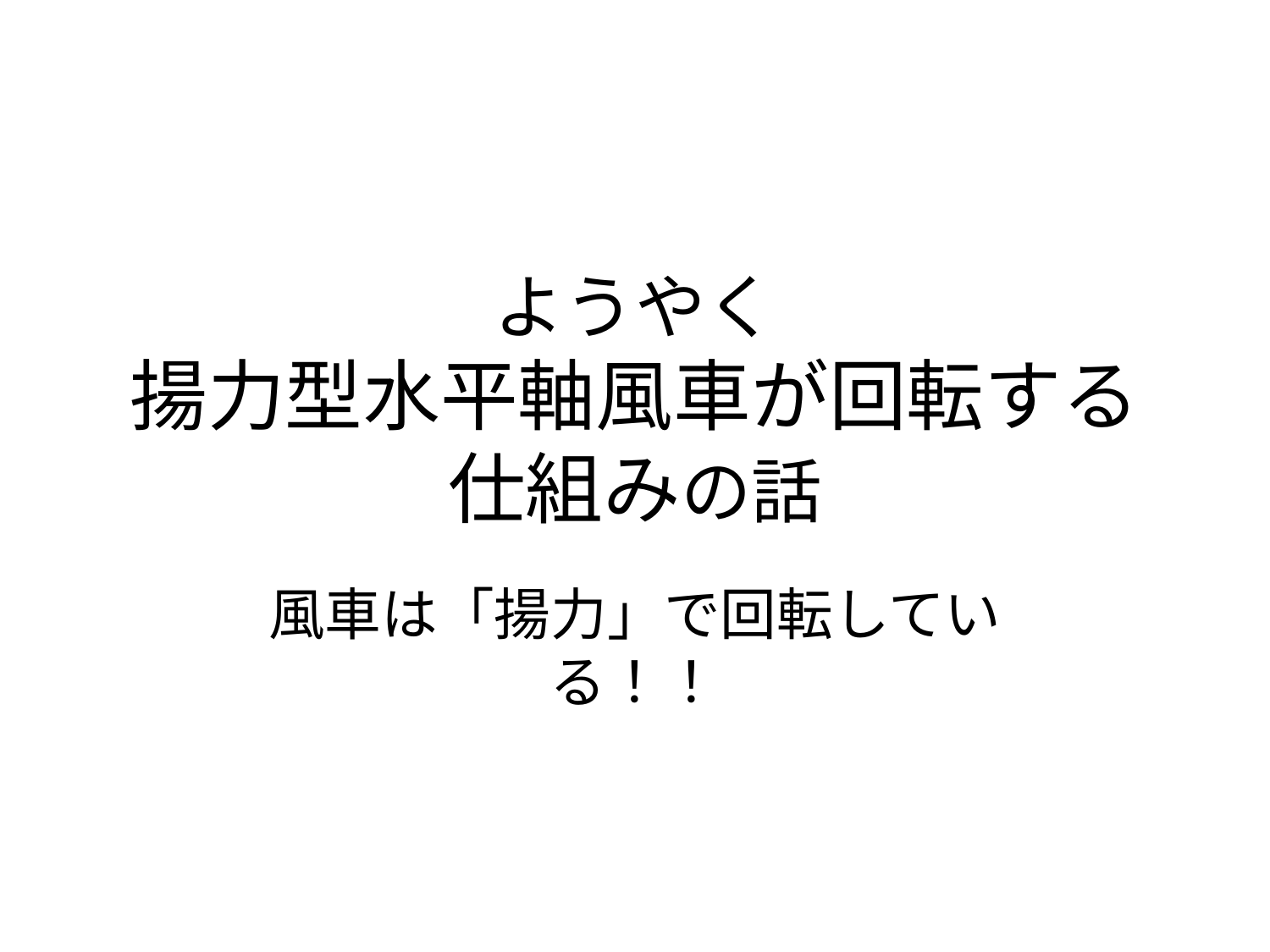

# ようやく 揚力型水平軸風車が回転する仕組みの話
風車は「揚力」で回転している！！